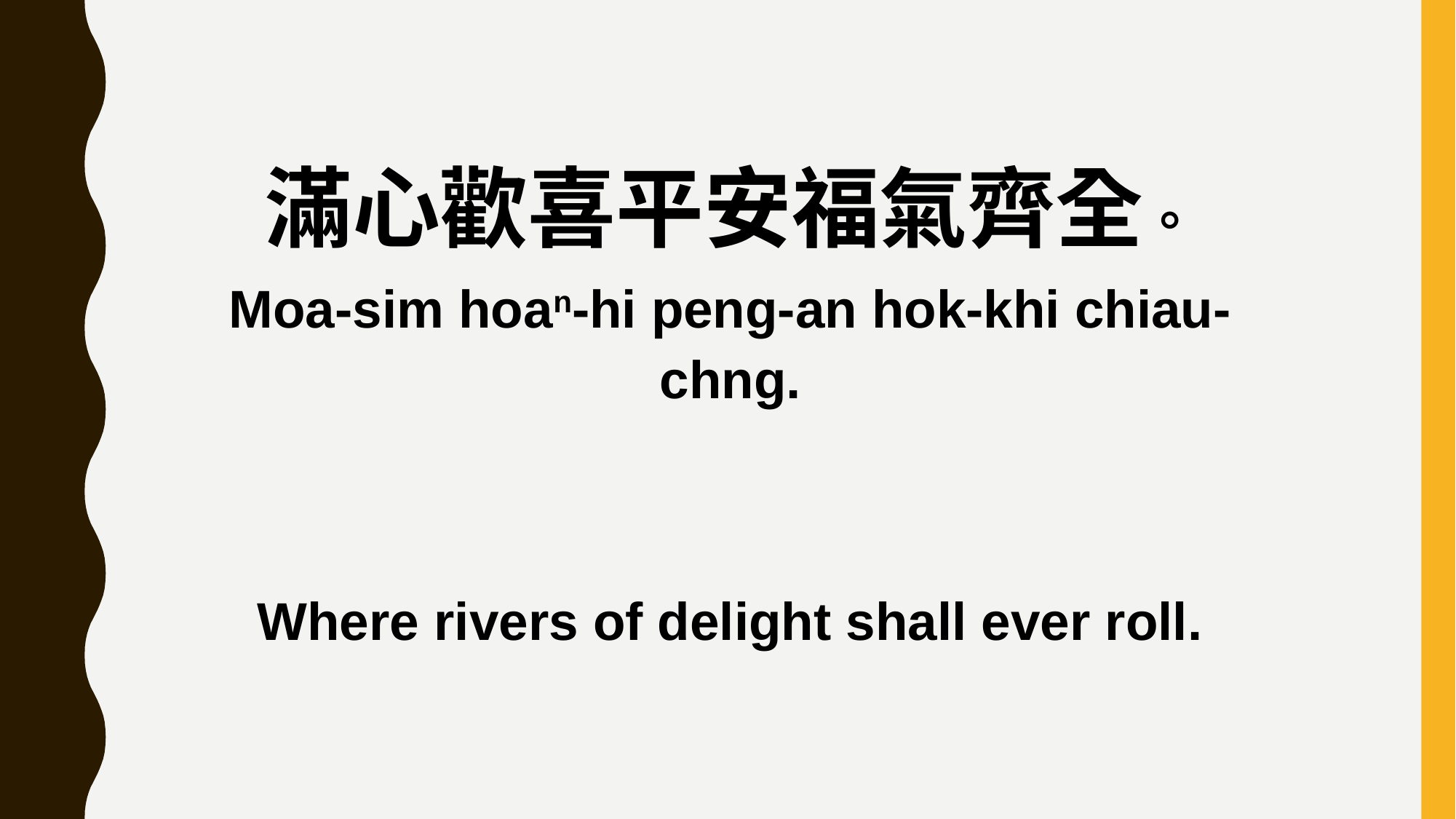

滿心歡喜平安福氣齊全。
Moa-sim hoan-hi peng-an hok-khi chiau-chng.

Where rivers of delight shall ever roll.